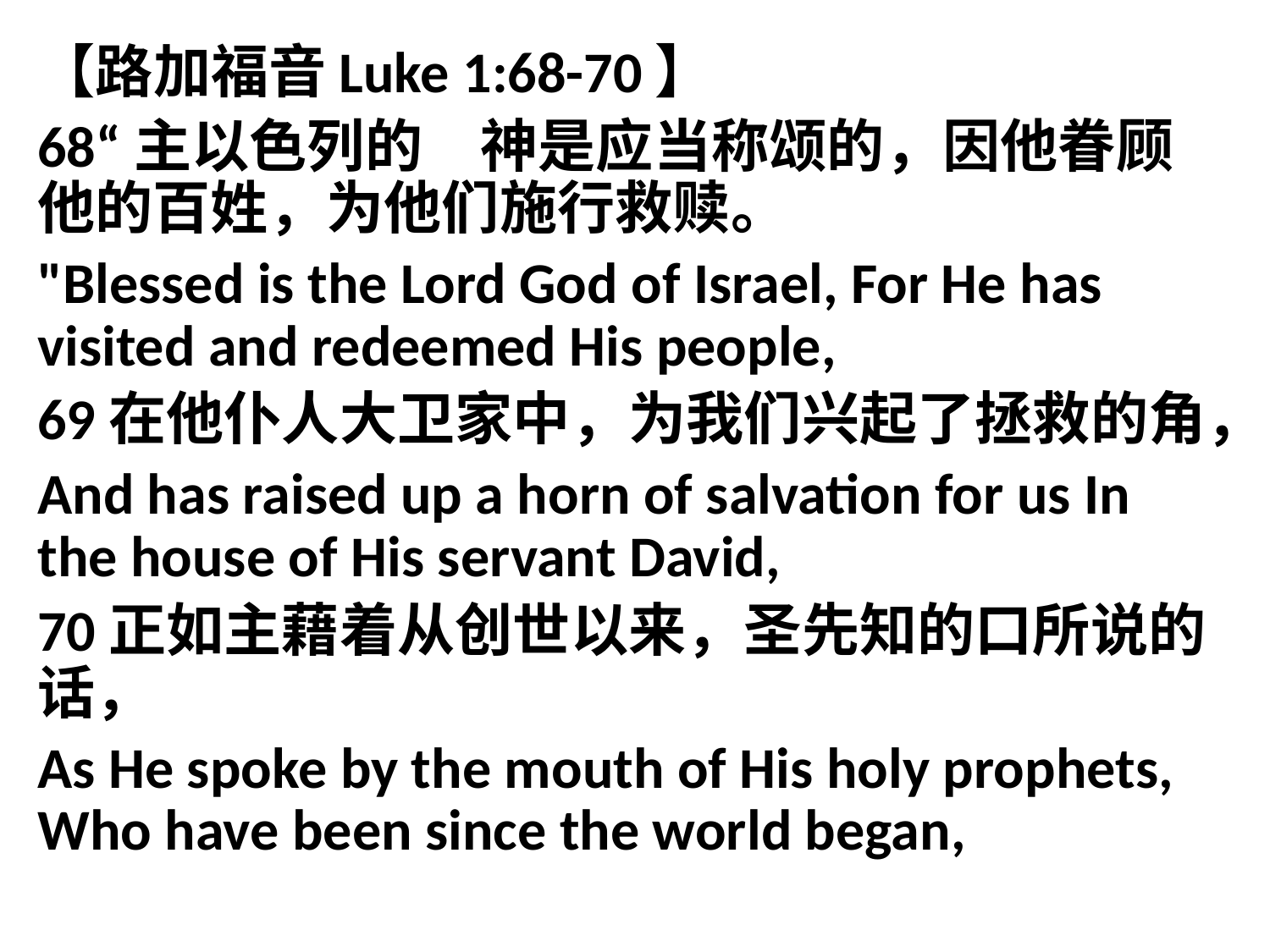

【路加福音Luke 1:68-70】
68“主以色列的　神是应当称颂的，因他眷顾他的百姓，为他们施行救赎。
"Blessed is the Lord God of Israel, For He has visited and redeemed His people,
69在他仆人大卫家中，为我们兴起了拯救的角，
And has raised up a horn of salvation for us In the house of His servant David,
70正如主藉着从创世以来，圣先知的口所说的话，
As He spoke by the mouth of His holy prophets, Who have been since the world began,